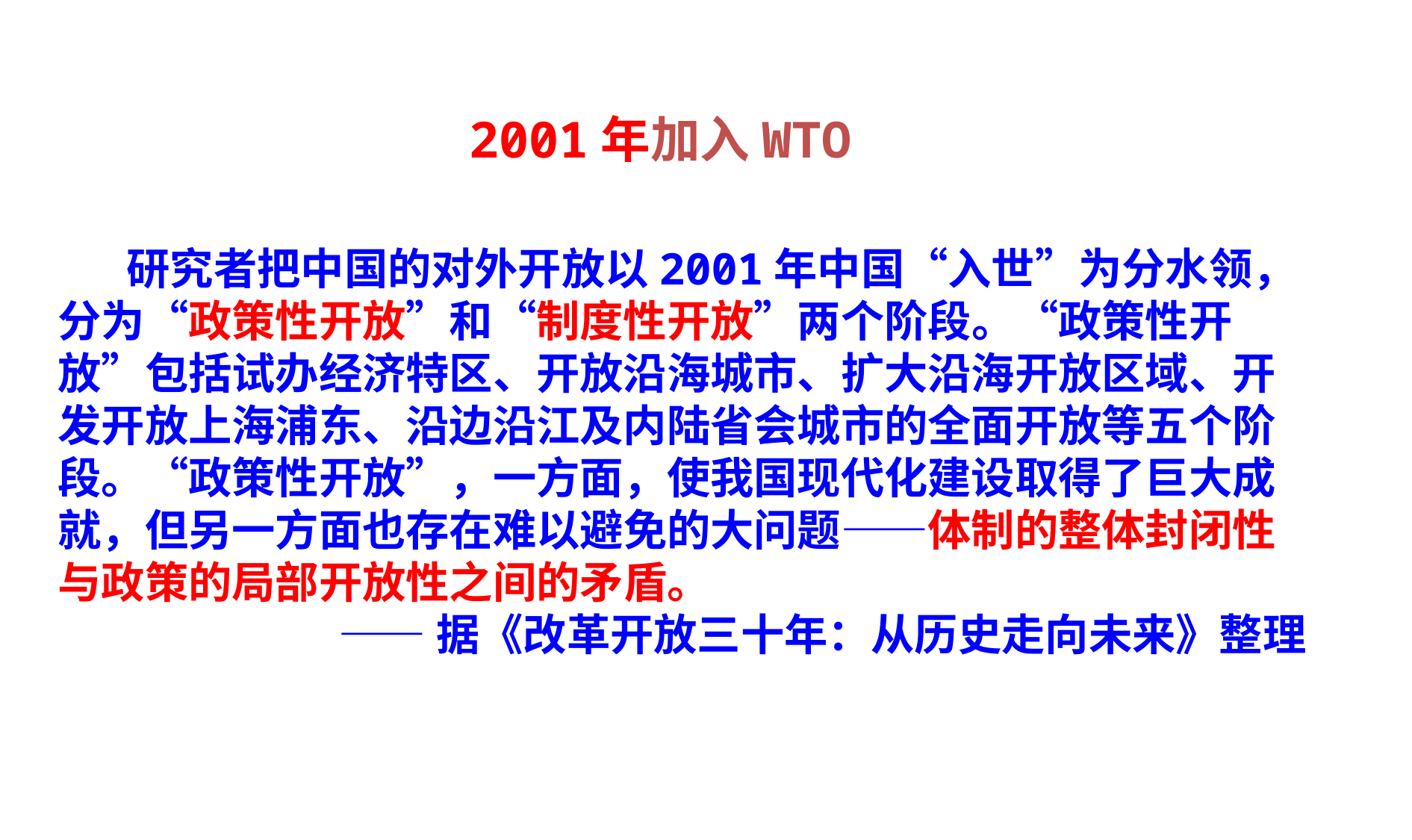

2001年加入WTO
      研究者把中国的对外开放以2001年中国“入世”为分水领，分为“政策性开放”和“制度性开放”两个阶段。“政策性开放”包括试办经济特区、开放沿海城市、扩大沿海开放区域、开发开放上海浦东、沿边沿江及内陆省会城市的全面开放等五个阶段。“政策性开放”，一方面，使我国现代化建设取得了巨大成就，但另一方面也存在难以避免的大问题——体制的整体封闭性与政策的局部开放性之间的矛盾。
——据《改革开放三十年：从历史走向未来》整理